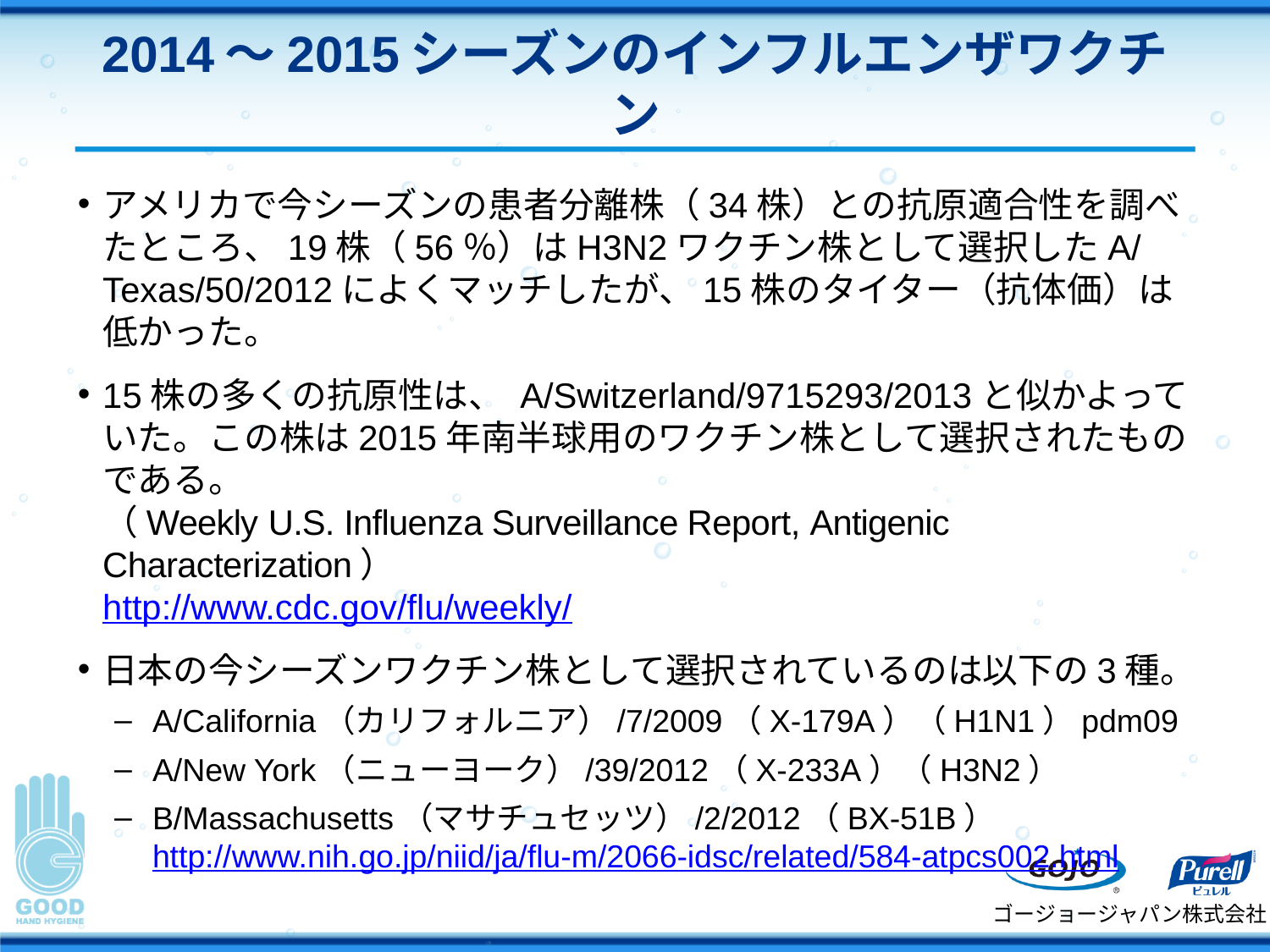

# 2014～2015シーズンのインフルエンザワクチン
アメリカで今シーズンの患者分離株（34株）との抗原適合性を調べたところ、19株（56％）はH3N2ワクチン株として選択したA/Texas/50/2012によくマッチしたが、15株のタイター（抗体価）は低かった。
15株の多くの抗原性は、 A/Switzerland/9715293/2013と似かよっていた。この株は2015年南半球用のワクチン株として選択されたものである。
（Weekly U.S. Influenza Surveillance Report, Antigenic Characterization）
http://www.cdc.gov/flu/weekly/
日本の今シーズンワクチン株として選択されているのは以下の3種。
A/California（カリフォルニア）/7/2009（X-179A）（H1N1）pdm09
A/New York（ニューヨーク）/39/2012（X-233A）（H3N2）
B/Massachusetts（マサチュセッツ）/2/2012（BX-51B）
http://www.nih.go.jp/niid/ja/flu-m/2066-idsc/related/584-atpcs002.html